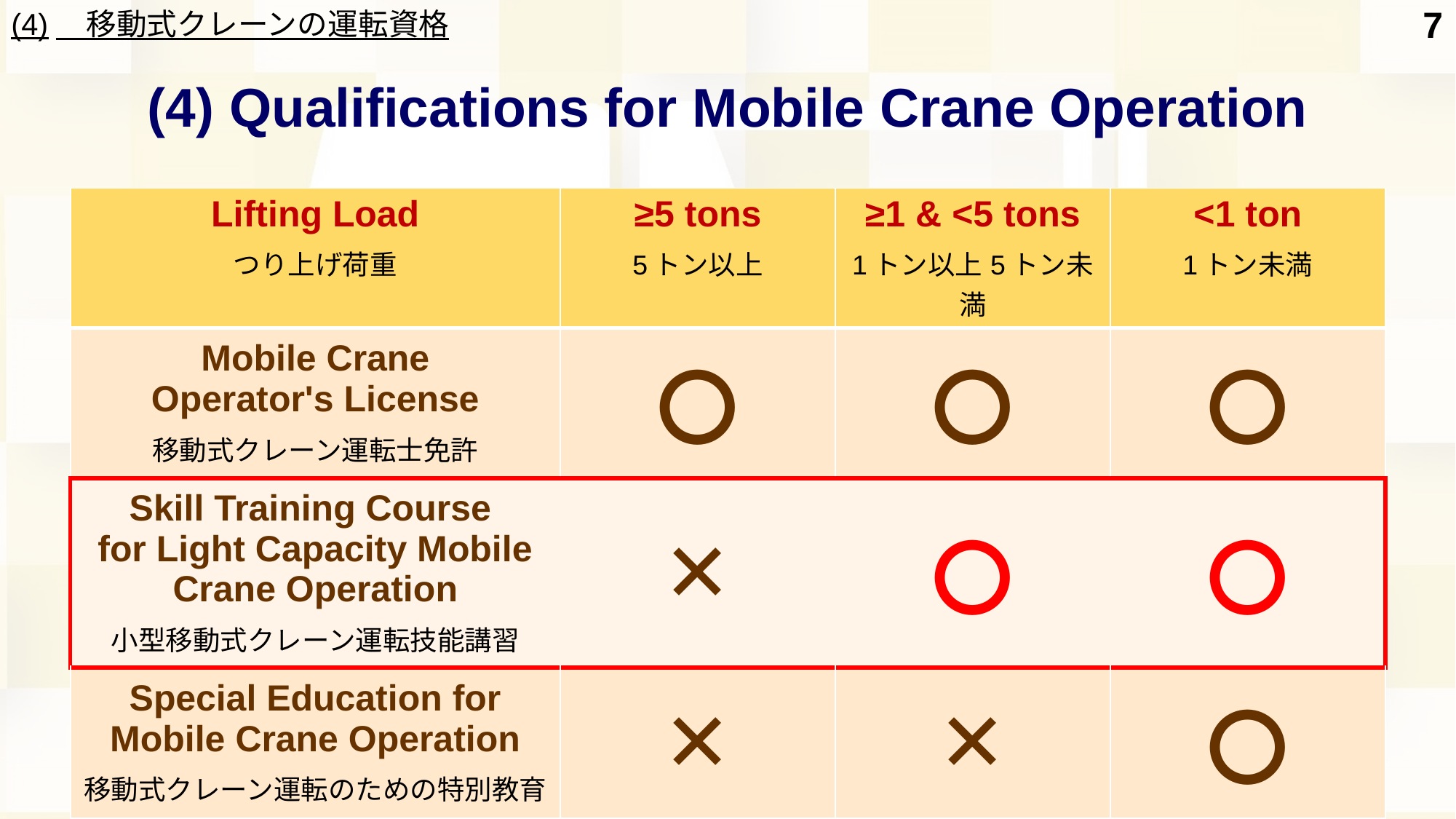

7
(4)　移動式クレーンの運転資格
(4) Qualifications for Mobile Crane Operation
| Lifting Load つり上げ荷重 | ≥5 tons 5トン以上 | ≥1 & <5 tons 1トン以上5トン未満 | <1 ton 1トン未満 |
| --- | --- | --- | --- |
| Mobile Crane Operator's License 移動式クレーン運転士免許 | 〇 | 〇 | 〇 |
| Skill Training Course for Light Capacity Mobile Crane Operation 小型移動式クレーン運転技能講習 | ✕ | 〇 | 〇 |
| Special Education for Mobile Crane Operation 移動式クレーン運転のための特別教育 | ✕ | ✕ | 〇 |